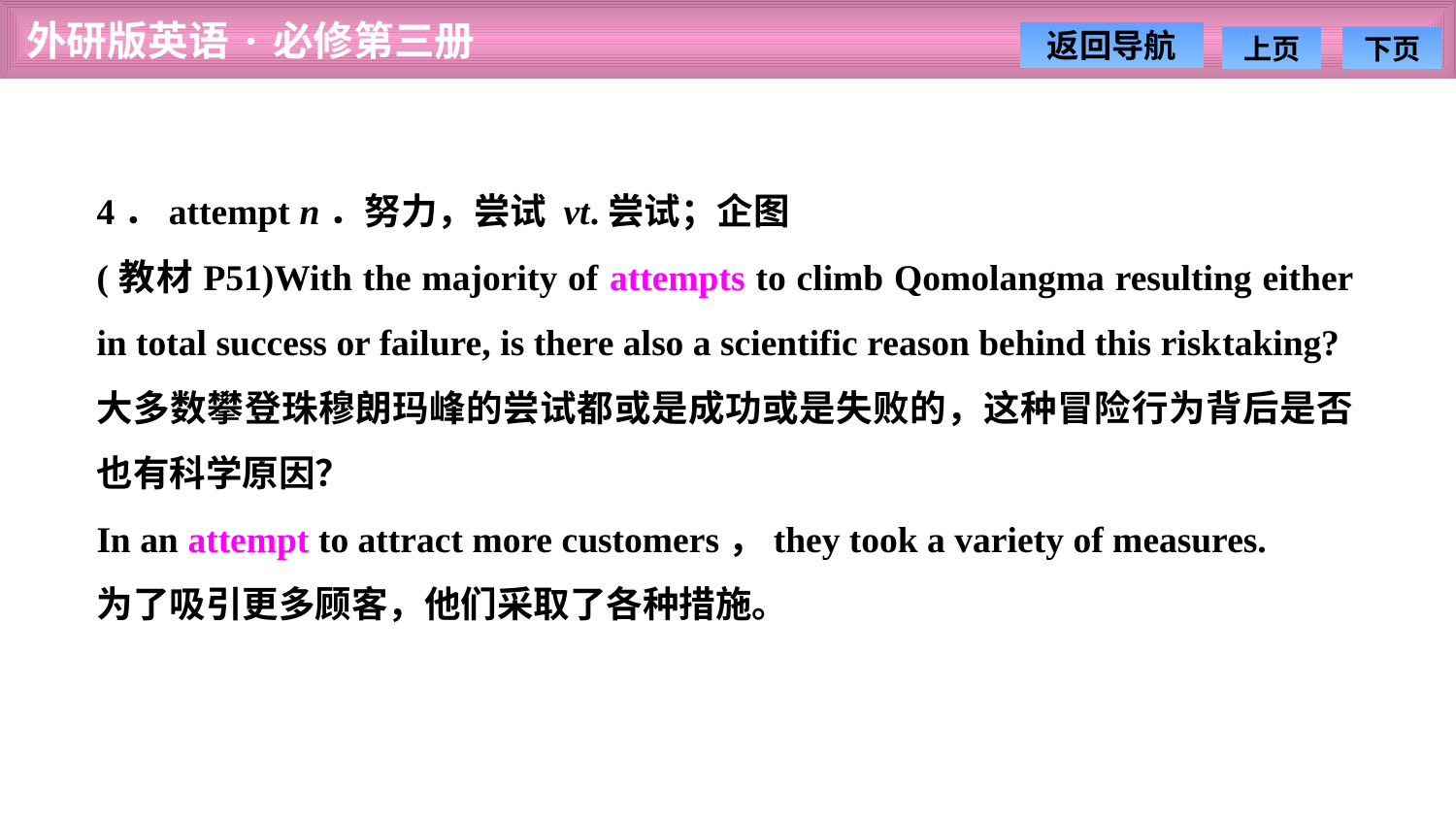

4．attempt n．努力，尝试 vt.尝试；企图
(教材P51)With the majority of attempts to climb Qomolangma resulting either in total success or failure, is there also a scientific reason behind this risk­taking?
大多数攀登珠穆朗玛峰的尝试都或是成功或是失败的，这种冒险行为背后是否也有科学原因？
In an attempt to attract more customers，they took a variety of measures.
为了吸引更多顾客，他们采取了各种措施。